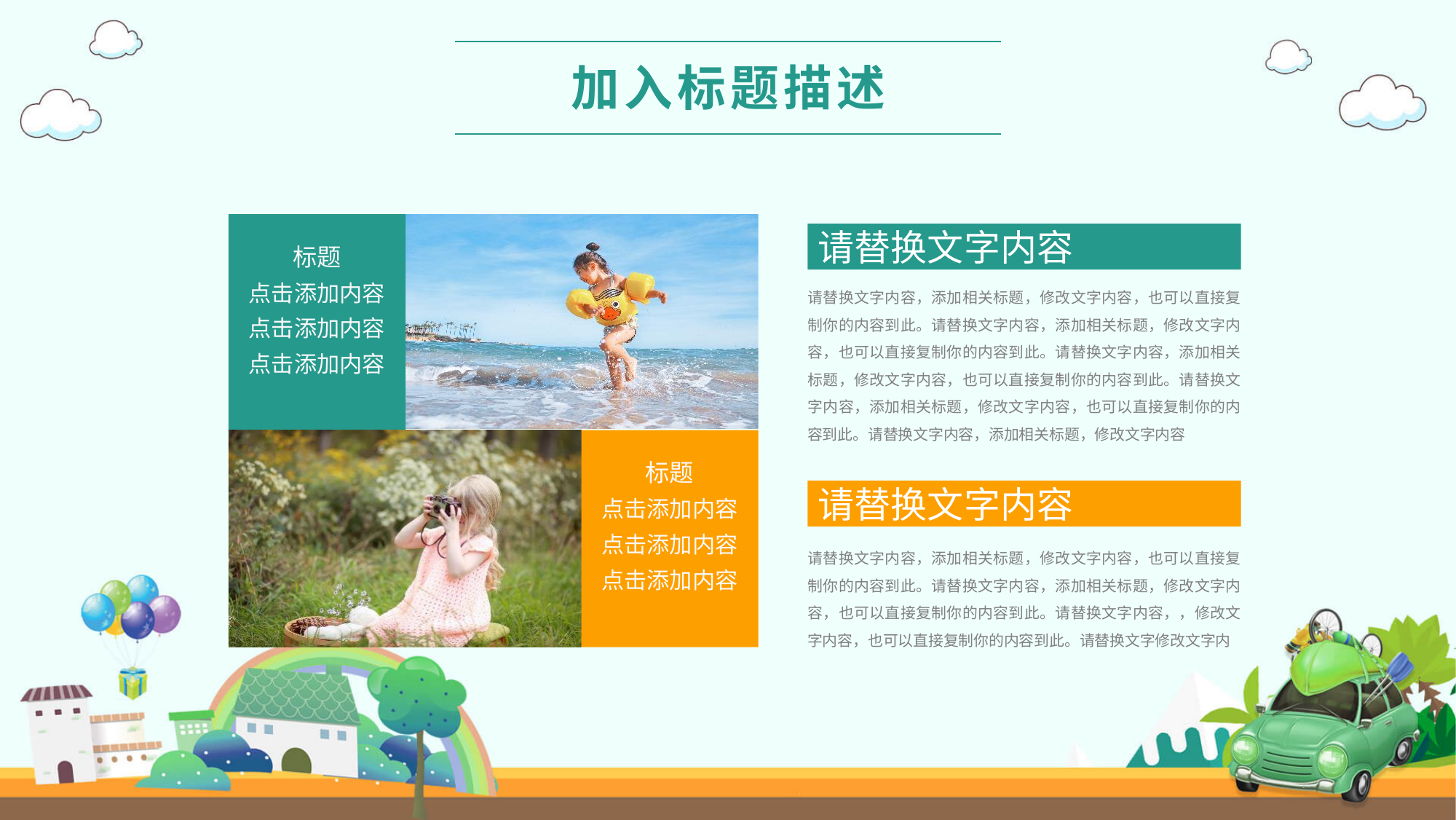

加入标题描述
标题
点击添加内容
点击添加内容
点击添加内容

标题
点击添加内容
点击添加内容
点击添加内容

请替换文字内容
请替换文字内容，添加相关标题，修改文字内容，也可以直接复制你的内容到此。请替换文字内容，添加相关标题，修改文字内容，也可以直接复制你的内容到此。请替换文字内容，添加相关标题，修改文字内容，也可以直接复制你的内容到此。请替换文字内容，添加相关标题，修改文字内容，也可以直接复制你的内容到此。请替换文字内容，添加相关标题，修改文字内容
请替换文字内容，添加相关标题，修改文字内容，也可以直接复制你的内容到此。请替换文字内容，添加相关标题，修改文字内容，也可以直接复制你的内容到此。请替换文字内容，，修改文字内容，也可以直接复制你的内容到此。请替换文字修改文字内
请替换文字内容